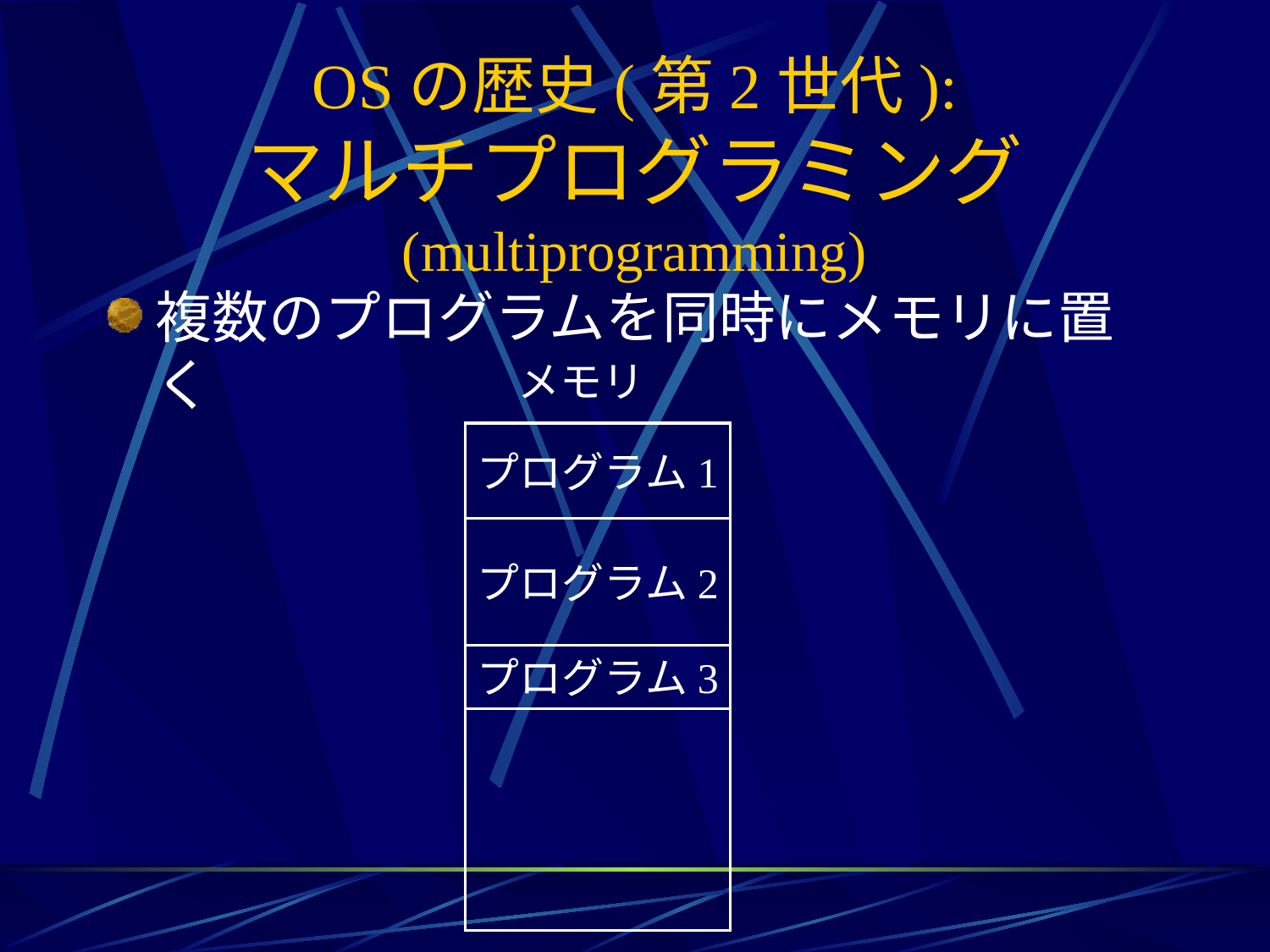

# OSの歴史(第2世代): マルチプログラミング (multiprogramming)
複数のプログラムを同時にメモリに置く
メモリ

プログラム1
プログラム2
プログラム3